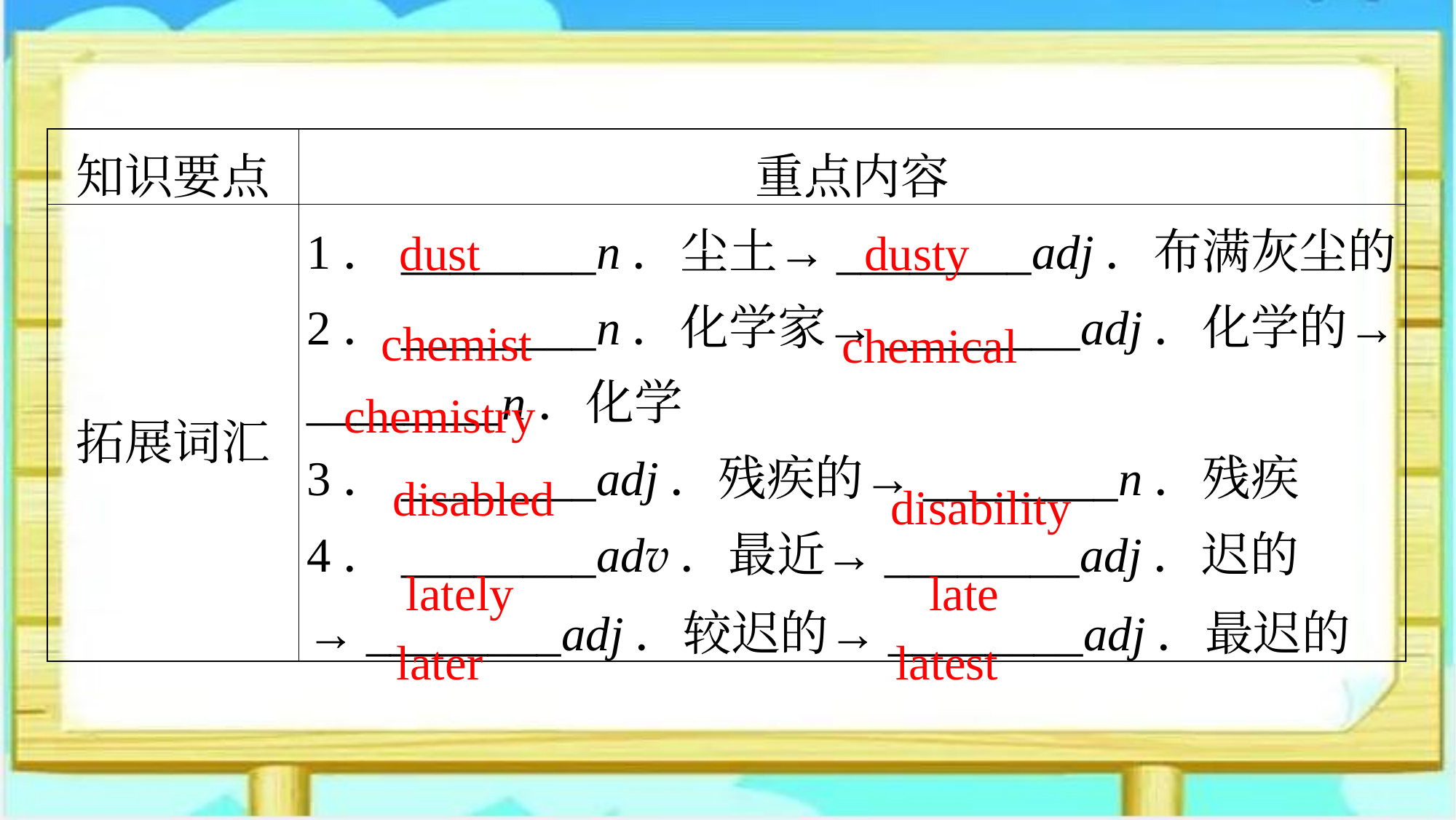

| 知识要点 | 重点内容 |
| --- | --- |
| 拓展词汇 | 1．\_\_\_\_\_\_\_\_n．尘土→\_\_\_\_\_\_\_\_adj．布满灰尘的 2．\_\_\_\_\_\_\_\_n．化学家→\_\_\_\_\_\_\_\_adj．化学的→\_\_\_\_\_\_\_\_n．化学 3．\_\_\_\_\_\_\_\_adj．残疾的→\_\_\_\_\_\_\_\_n．残疾 4．\_\_\_\_\_\_\_\_adv．最近→\_\_\_\_\_\_\_\_adj．迟的→\_\_\_\_\_\_\_\_adj．较迟的→\_\_\_\_\_\_\_\_adj．最迟的 |
dust
dusty
chemist
chemical
chemistry
disabled
disability
lately
late
latest
later